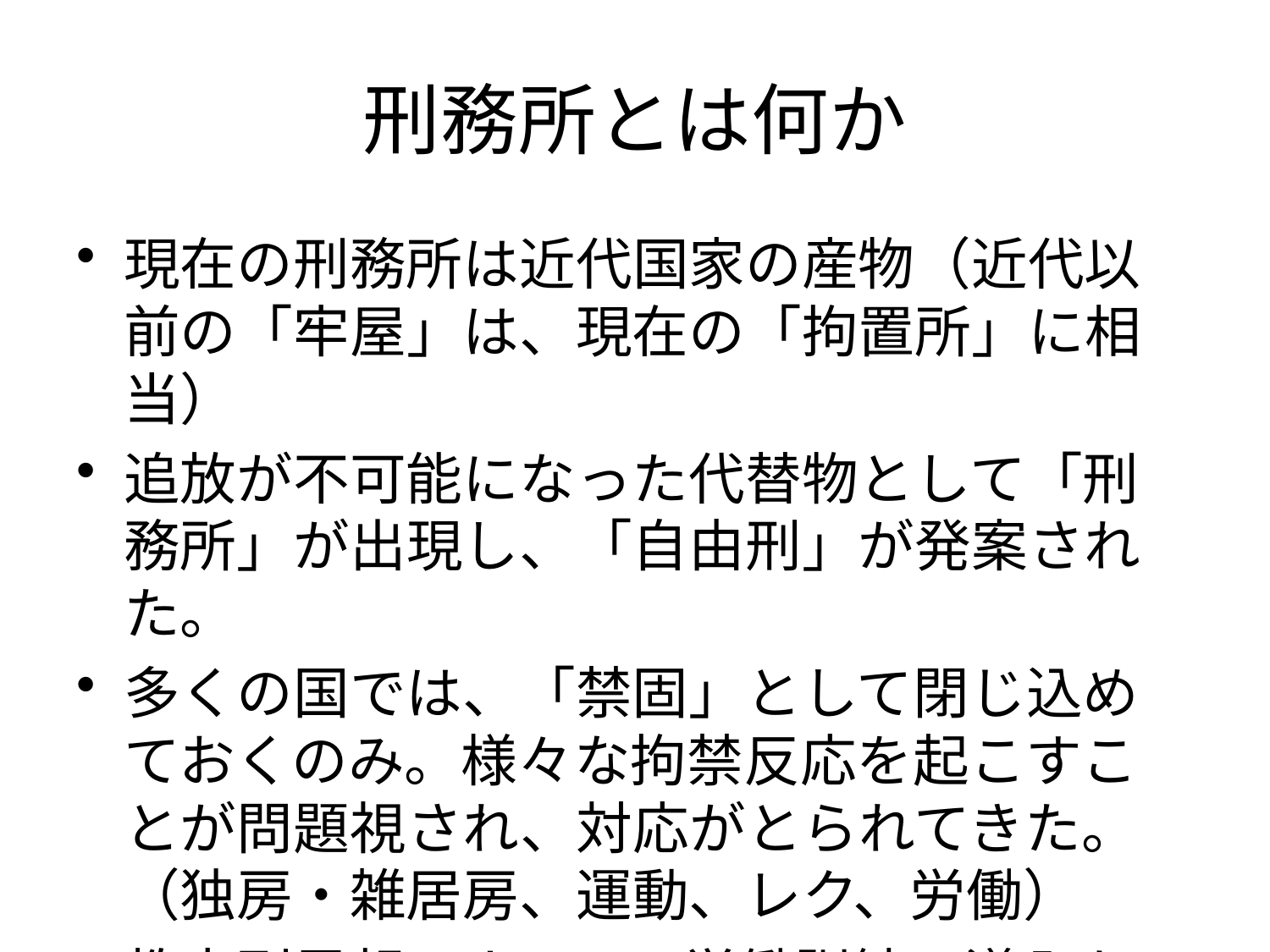

# 刑務所とは何か
現在の刑務所は近代国家の産物（近代以前の「牢屋」は、現在の「拘置所」に相当）
追放が不可能になった代替物として「刑務所」が出現し、「自由刑」が発案された。
多くの国では、「禁固」として閉じ込めておくのみ。様々な拘禁反応を起こすことが問題視され、対応がとられてきた。（独房・雑居房、運動、レク、労働）
教育刑思想によって、労働訓練の導入も